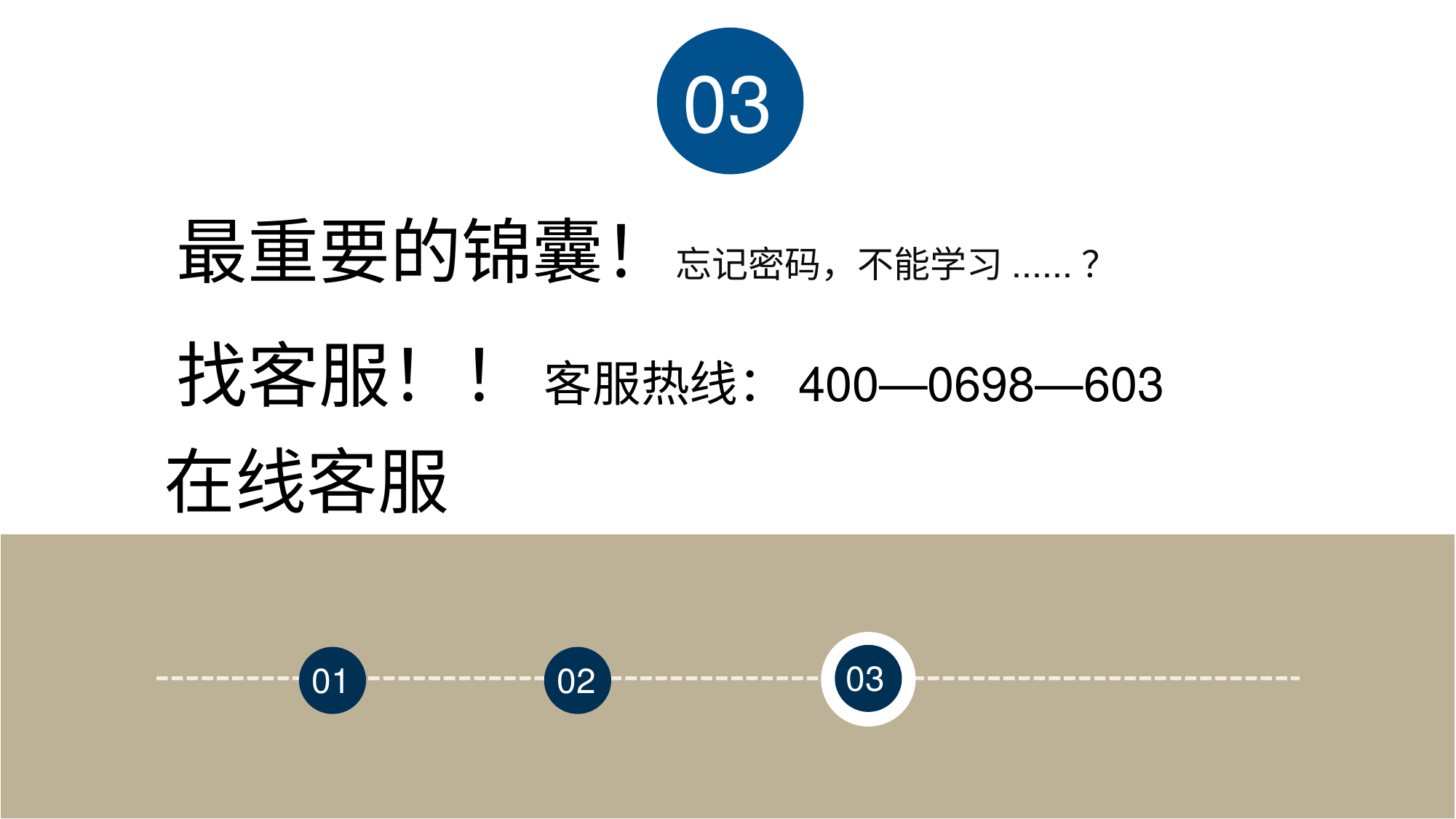

03
最重要的锦囊！忘记密码，不能学习......？
找客服！！ 客服热线：400—0698—603
在线客服

03

01

02